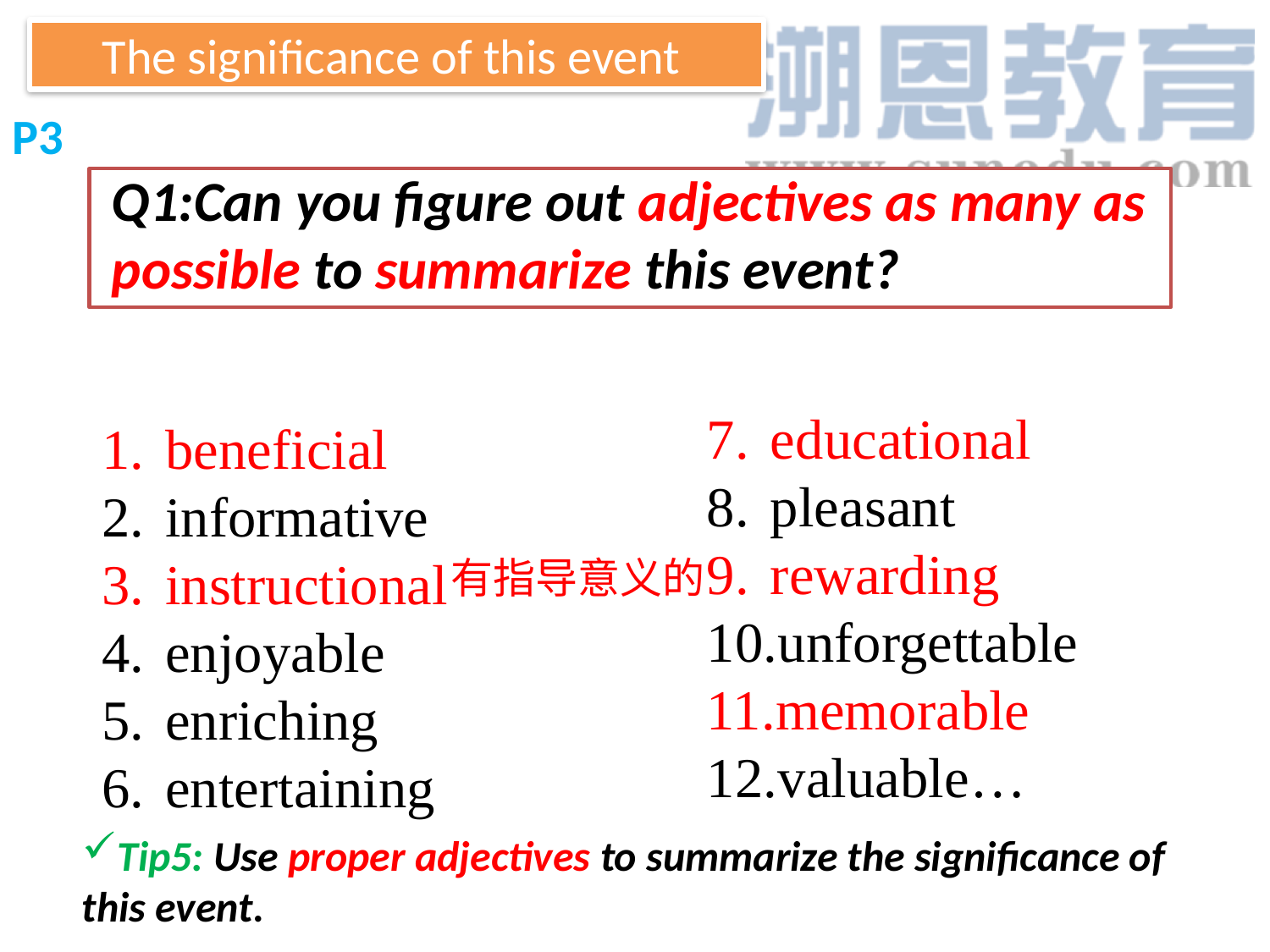

The significance of this event
P3
Q1:Can you figure out adjectives as many as possible to summarize this event?

educational
pleasant
rewarding
unforgettable
memorable
valuable…
beneficial
informative
instructional
enjoyable
enriching
entertaining

有指导意义的
Tip5: Use proper adjectives to summarize the significance of
this event.